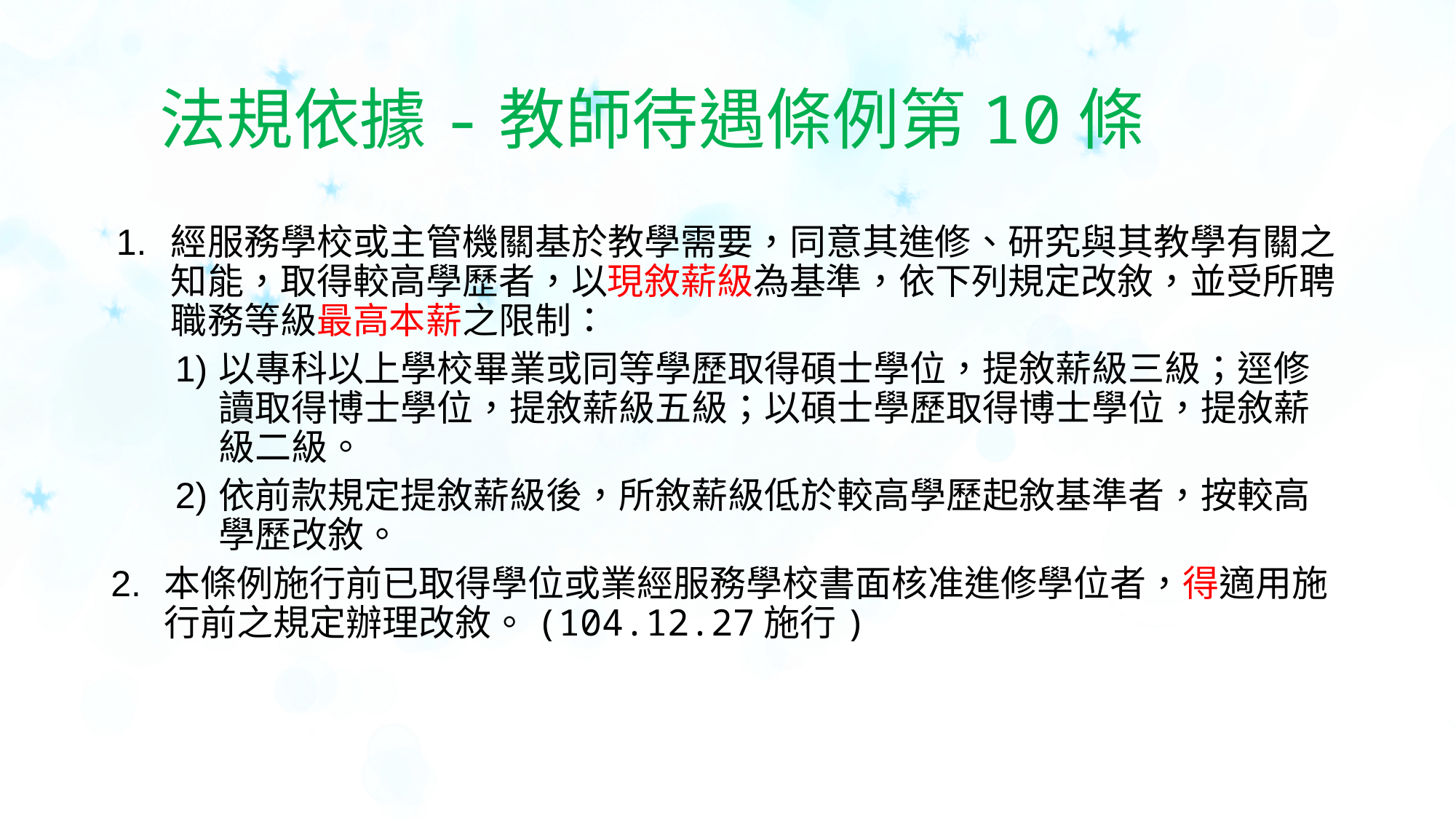

# 法規依據-教師待遇條例第10條
經服務學校或主管機關基於教學需要，同意其進修、研究與其教學有關之知能，取得較高學歷者，以現敘薪級為基準，依下列規定改敘，並受所聘職務等級最高本薪之限制：
以專科以上學校畢業或同等學歷取得碩士學位，提敘薪級三級；逕修讀取得博士學位，提敘薪級五級；以碩士學歷取得博士學位，提敘薪級二級。
依前款規定提敘薪級後，所敘薪級低於較高學歷起敘基準者，按較高學歷改敘。
本條例施行前已取得學位或業經服務學校書面核准進修學位者，得適用施行前之規定辦理改敘。(104.12.27施行)